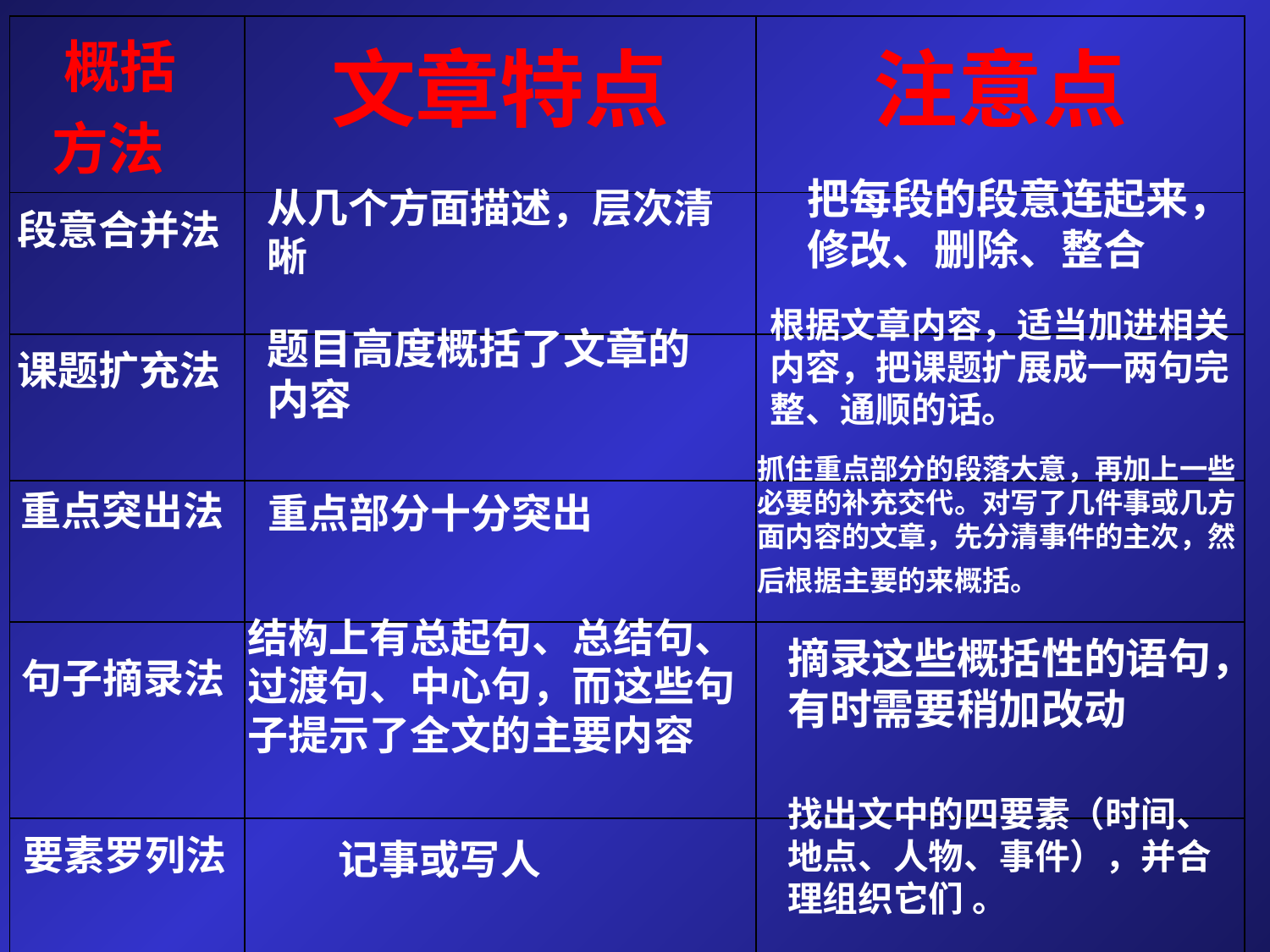

| 概括 方法 | 文章特点 | 注意点 |
| --- | --- | --- |
|  |  |  |
|  |  |  |
|  |  |  |
|  |  |  |
|  |  |  |
把每段的段意连起来，修改、删除、整合
从几个方面描述，层次清晰
段意合并法
根据文章内容，适当加进相关内容，把课题扩展成一两句完整、通顺的话。
题目高度概括了文章的内容
课题扩充法
抓住重点部分的段落大意，再加上一些必要的补充交代。对写了几件事或几方面内容的文章，先分清事件的主次，然后根据主要的来概括。
重点突出法
重点部分十分突出
结构上有总起句、总结句、过渡句、中心句，而这些句子提示了全文的主要内容
摘录这些概括性的语句，有时需要稍加改动
句子摘录法
找出文中的四要素（时间、地点、人物、事件），并合理组织它们 。
要素罗列法
记事或写人